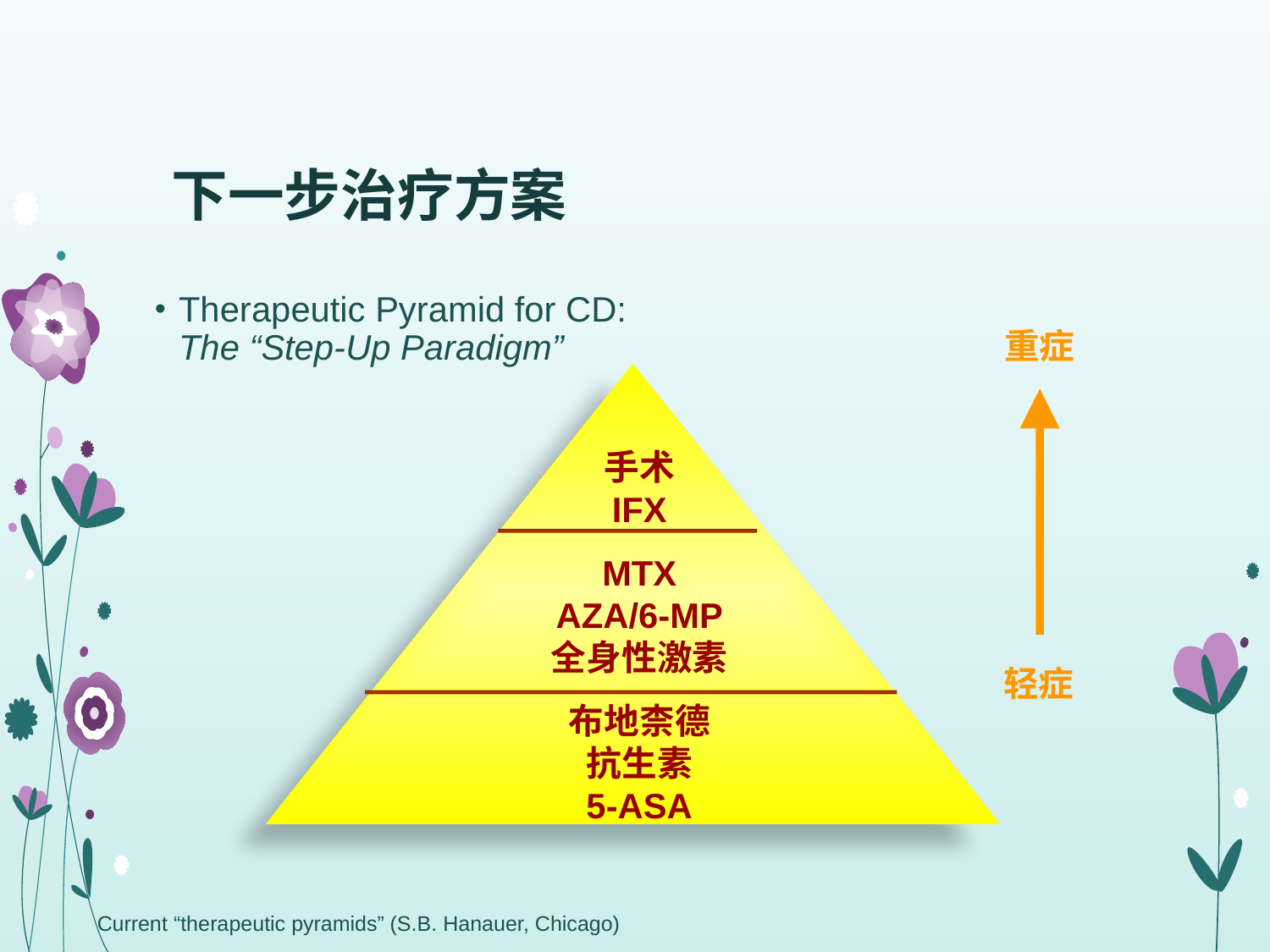

# 下一步治疗方案
Therapeutic Pyramid for CD:
The “Step-Up Paradigm”
重症

手术
IFX

MTX
AZA/6-MP
全身性激素
轻症

布地柰德
抗生素
5-ASA
Current “therapeutic pyramids” (S.B. Hanauer, Chicago)